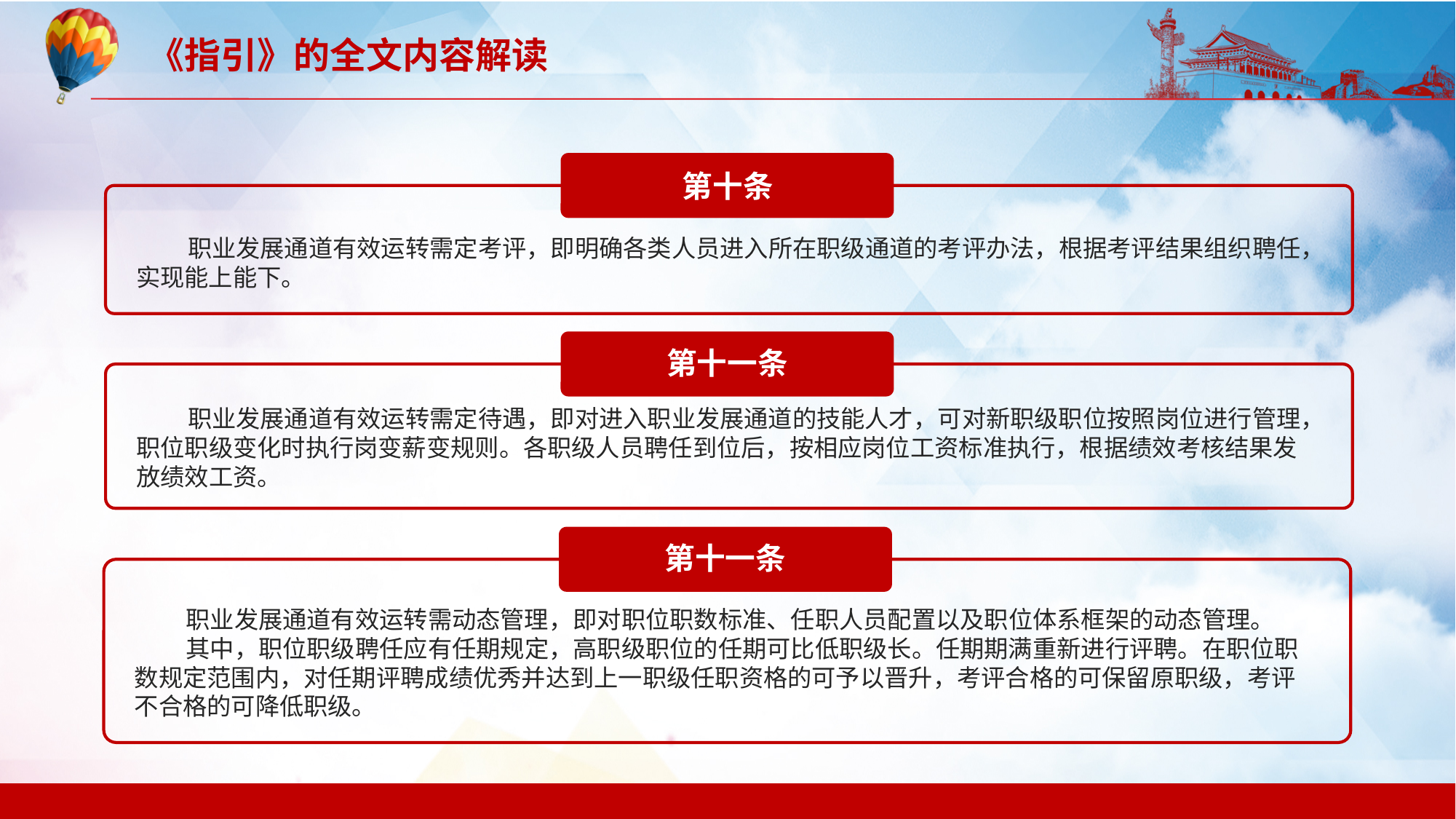

第十条

职业发展通道有效运转需定考评，即明确各类人员进入所在职级通道的考评办法，根据考评结果组织聘任，实现能上能下。

第十一条

职业发展通道有效运转需定待遇，即对进入职业发展通道的技能人才，可对新职级职位按照岗位进行管理，职位职级变化时执行岗变薪变规则。各职级人员聘任到位后，按相应岗位工资标准执行，根据绩效考核结果发放绩效工资。

第十一条

职业发展通道有效运转需动态管理，即对职位职数标准、任职人员配置以及职位体系框架的动态管理。
其中，职位职级聘任应有任期规定，高职级职位的任期可比低职级长。任期期满重新进行评聘。在职位职数规定范围内，对任期评聘成绩优秀并达到上一职级任职资格的可予以晋升，考评合格的可保留原职级，考评不合格的可降低职级。